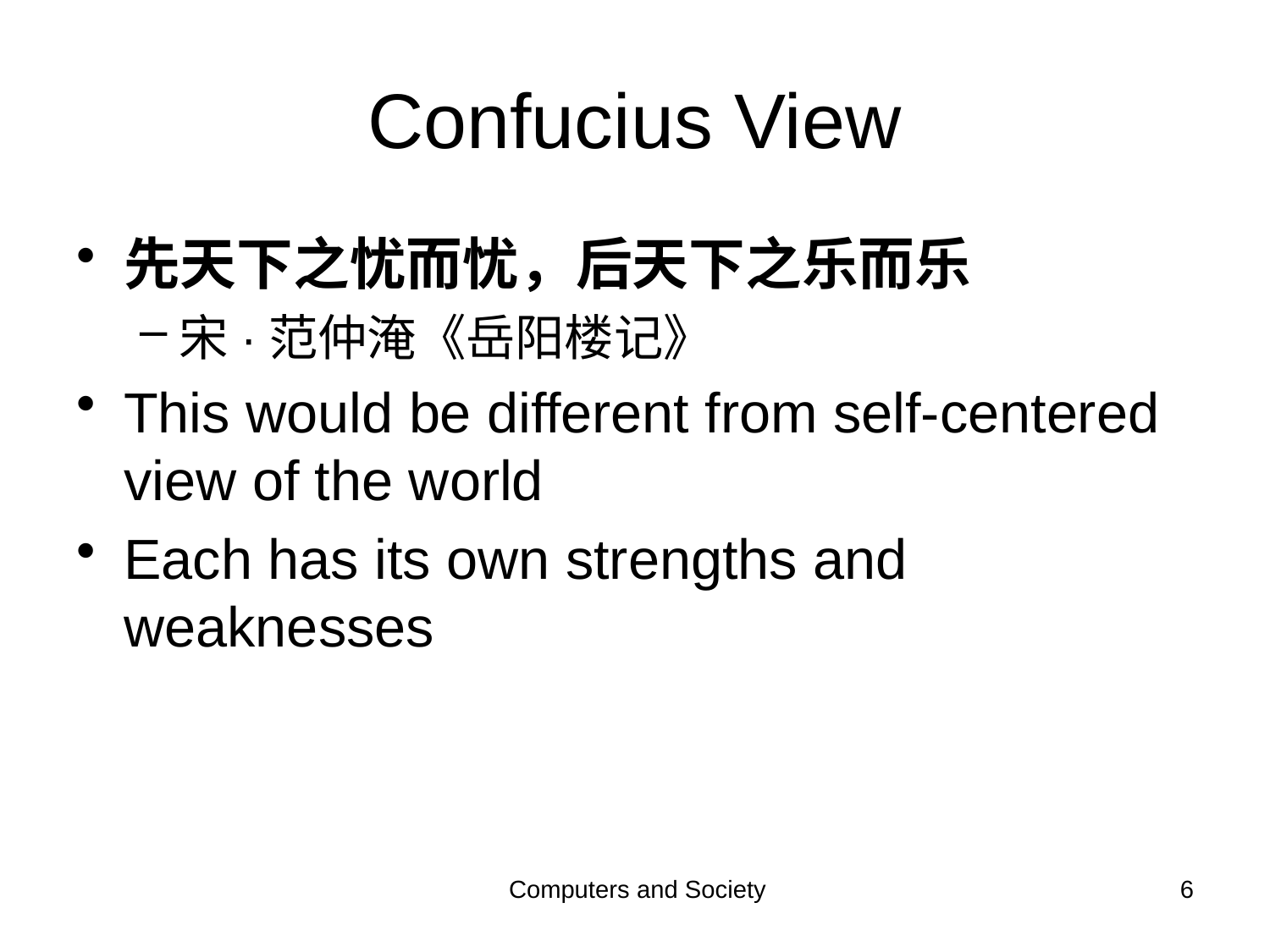

# Confucius View
先天下之忧而忧，后天下之乐而乐
宋·范仲淹《岳阳楼记》
This would be different from self-centered view of the world
Each has its own strengths and weaknesses
Computers and Society
6